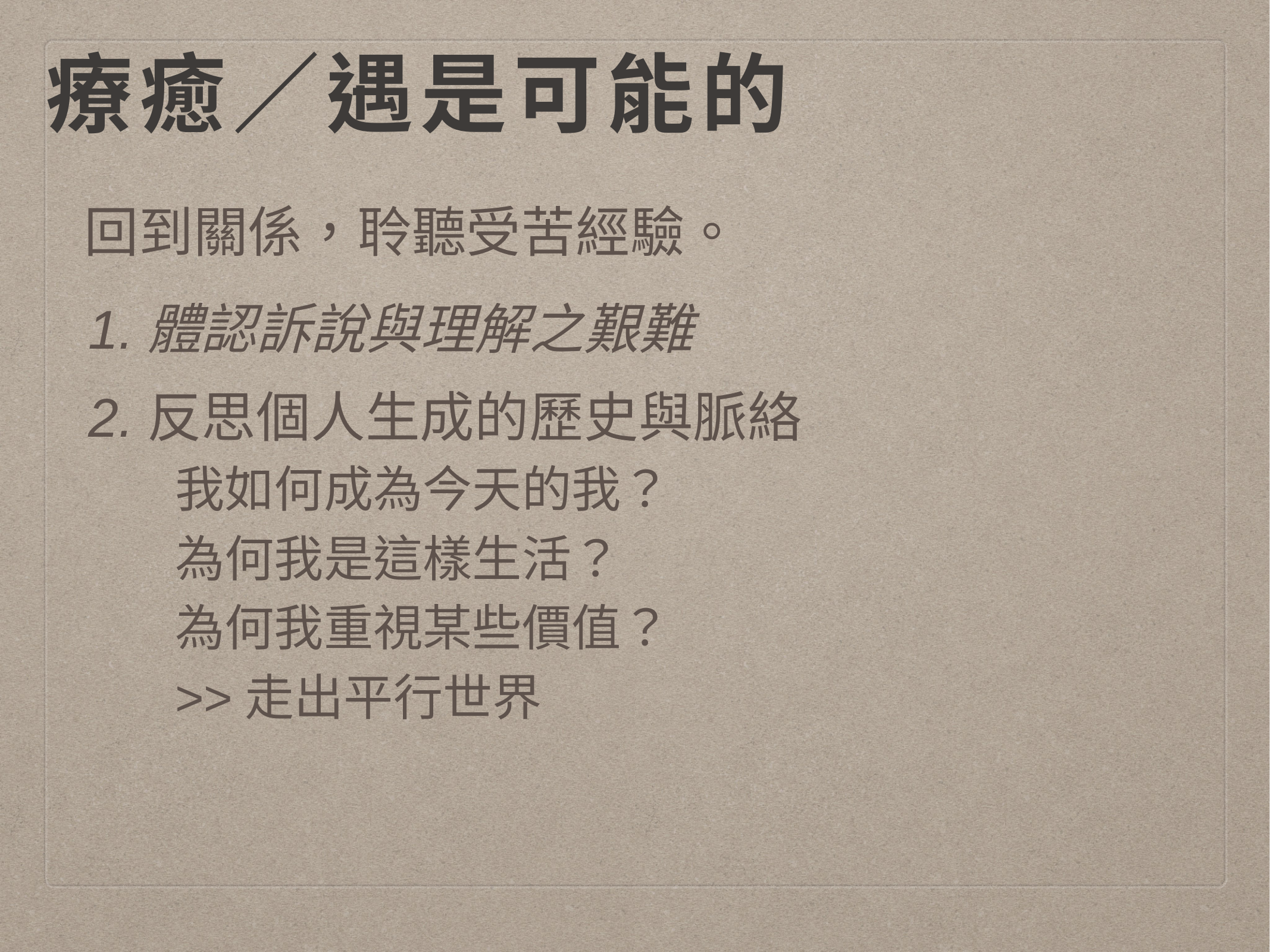

# 療癒／遇是可能的
回到關係，聆聽受苦經驗。

1.體認訴說與理解之艱難
2.反思個人生成的歷史與脈絡
我如何成為今天的我？
為何我是這樣生活？
為何我重視某些價值？
>>走出平行世界